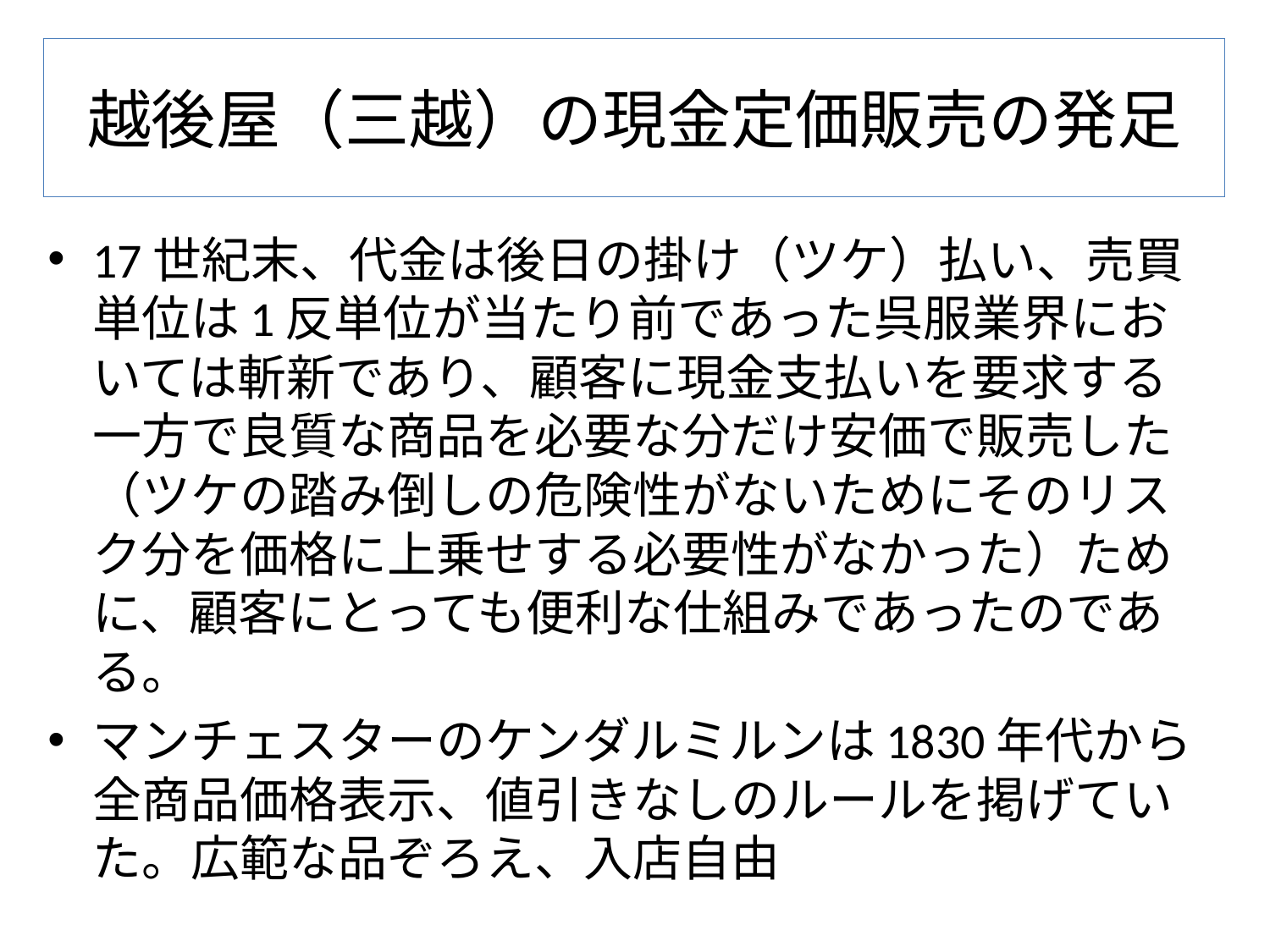

# 越後屋（三越）の現金定価販売の発足
17世紀末、代金は後日の掛け（ツケ）払い、売買単位は1反単位が当たり前であった呉服業界においては斬新であり、顧客に現金支払いを要求する一方で良質な商品を必要な分だけ安価で販売した（ツケの踏み倒しの危険性がないためにそのリスク分を価格に上乗せする必要性がなかった）ために、顧客にとっても便利な仕組みであったのである。
マンチェスターのケンダルミルンは1830年代から全商品価格表示、値引きなしのルールを掲げていた。広範な品ぞろえ、入店自由